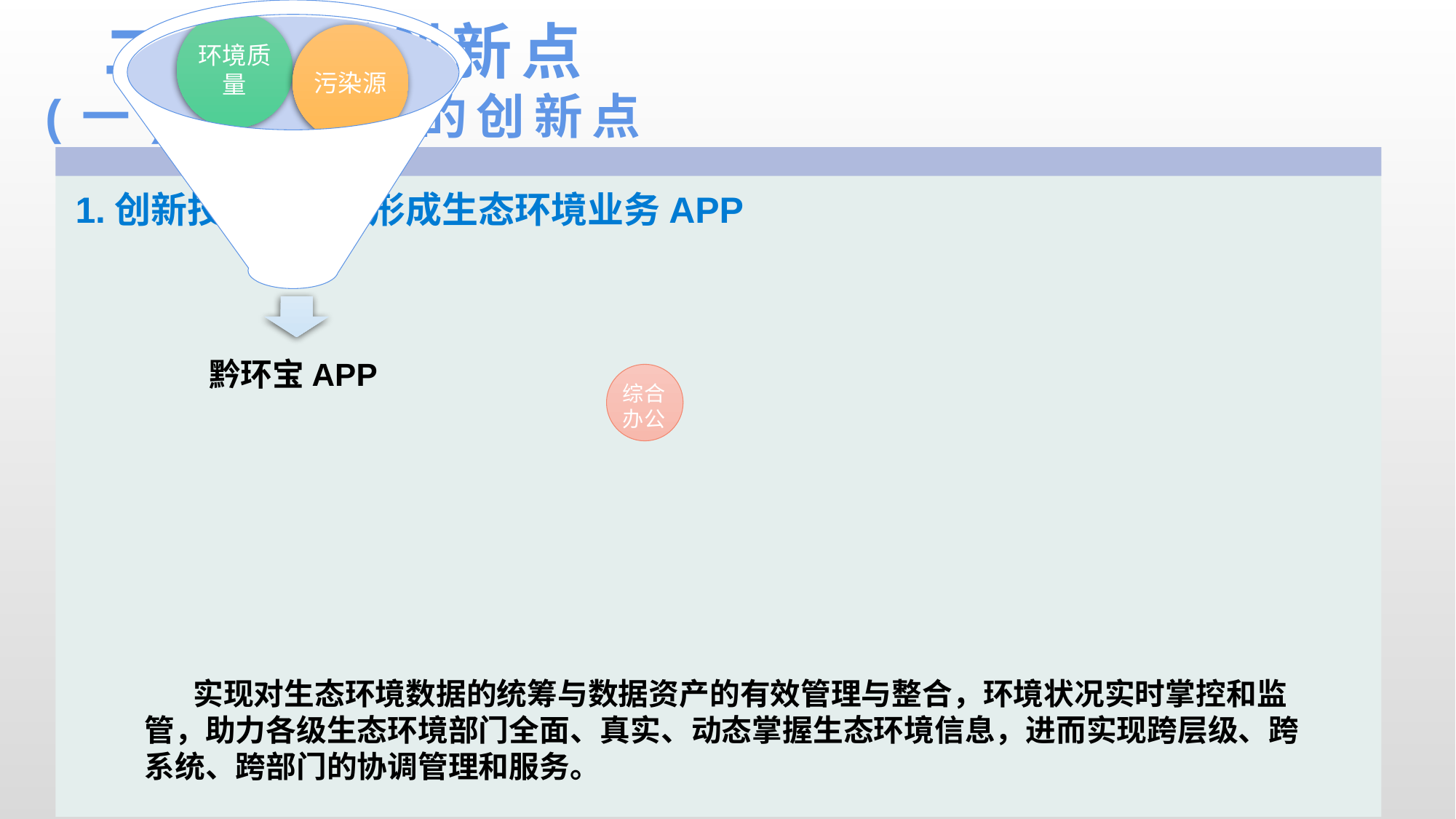

二、案例创新点
(一)案例实施的创新点

1.创新技术引领，形成生态环境业务APP
黔环宝APP
环境管理业务
环境质量
污染源

综合办公
      实现对生态环境数据的统筹与数据资产的有效管理与整合，环境状况实时掌控和监管，助力各级生态环境部门全面、真实、动态掌握生态环境信息，进而实现跨层级、跨系统、跨部门的协调管理和服务。